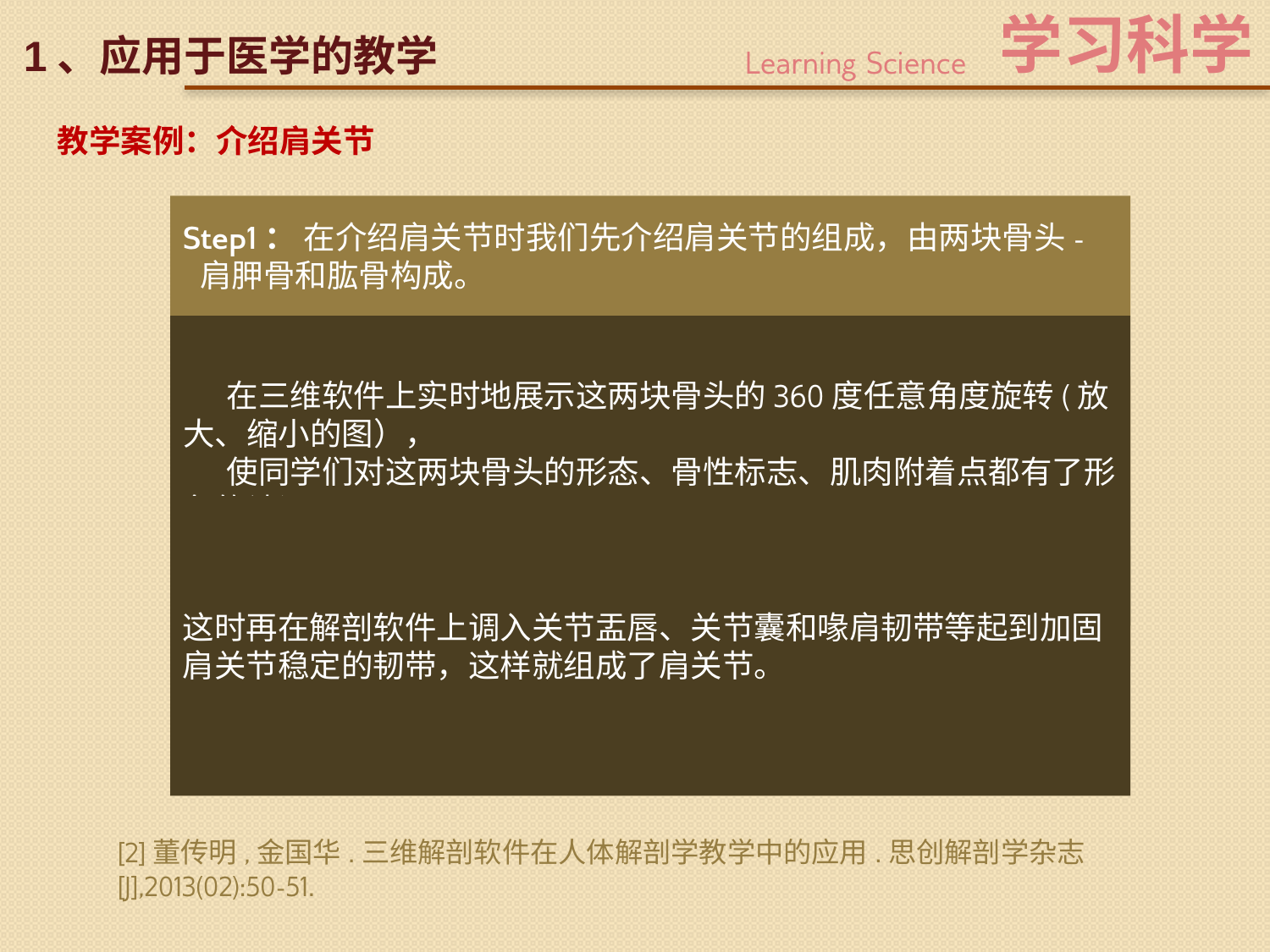

学习科学
Learning Science
1、应用于医学的教学
教学案例：介绍肩关节
Step1： 在介绍肩关节时我们先介绍肩关节的组成，由两块骨头-     肩胛骨和肱骨构成。
     在三维软件上实时地展示这两块骨头的360度任意角度旋转(放大、缩小的图），
     使同学们对这两块骨头的形态、骨性标志、肌肉附着点都有了形象的认识。

Step2：然后将肩胛骨的关节盂和肱骨的肱骨头进行组合。此时告诉学生肱骨头大，而关节盂较小。构成的肩关节不稳固。
这时再在解剖软件上调入关节盂唇、关节囊和喙肩韧带等起到加固肩关节稳定的韧带，这样就组成了肩关节。

Step3：最后我们利用软件可以对肩关节进行各种运动，如屈伸、收展、旋内、旋外及环转运动。
[2]董传明,金国华.三维解剖软件在人体解剖学教学中的应用.思创解剖学杂志[J],2013(02):50-51.